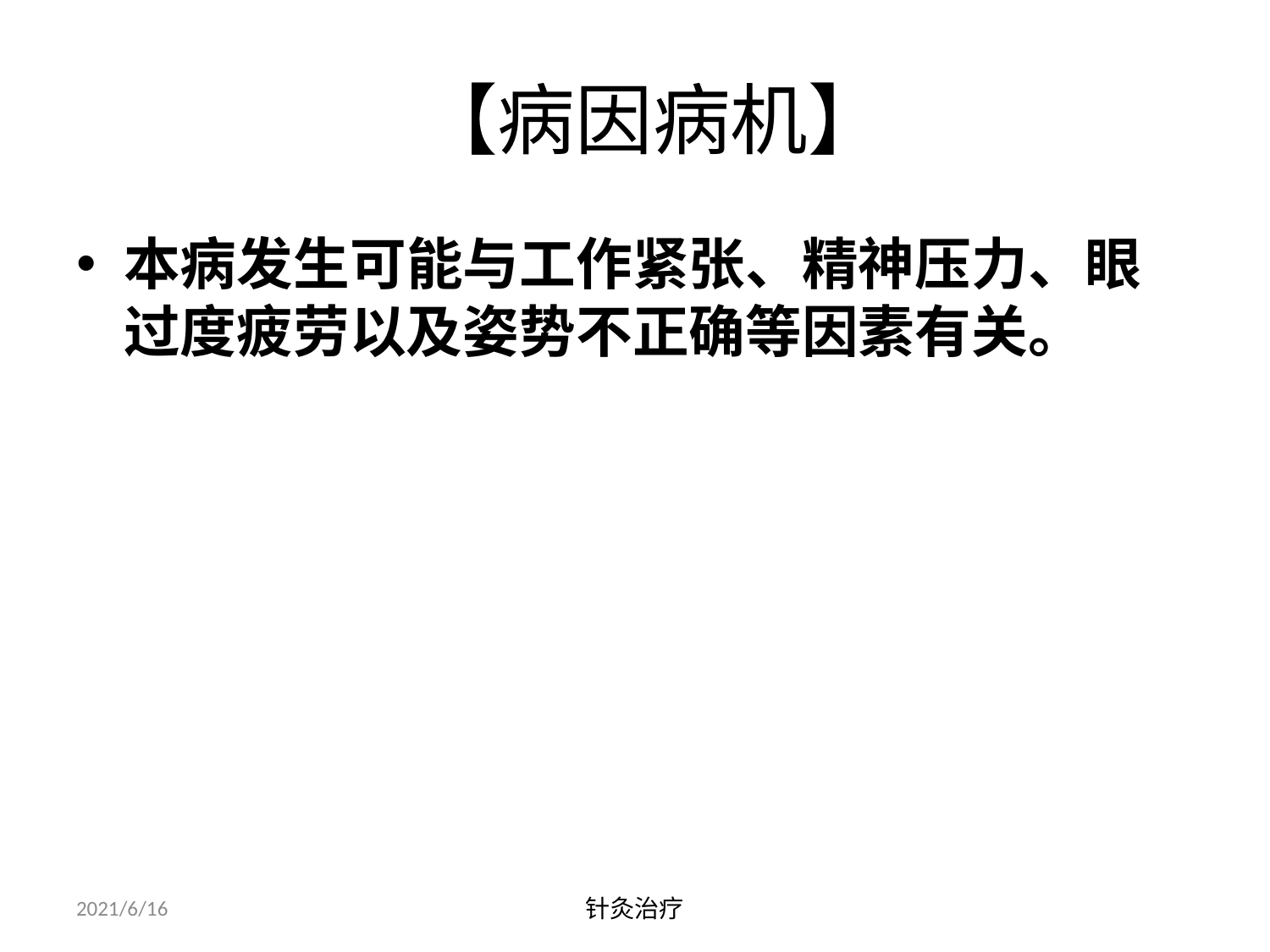

# 【病因病机】
本病发生可能与工作紧张、精神压力、眼过度疲劳以及姿势不正确等因素有关。
2021/6/16
针灸治疗